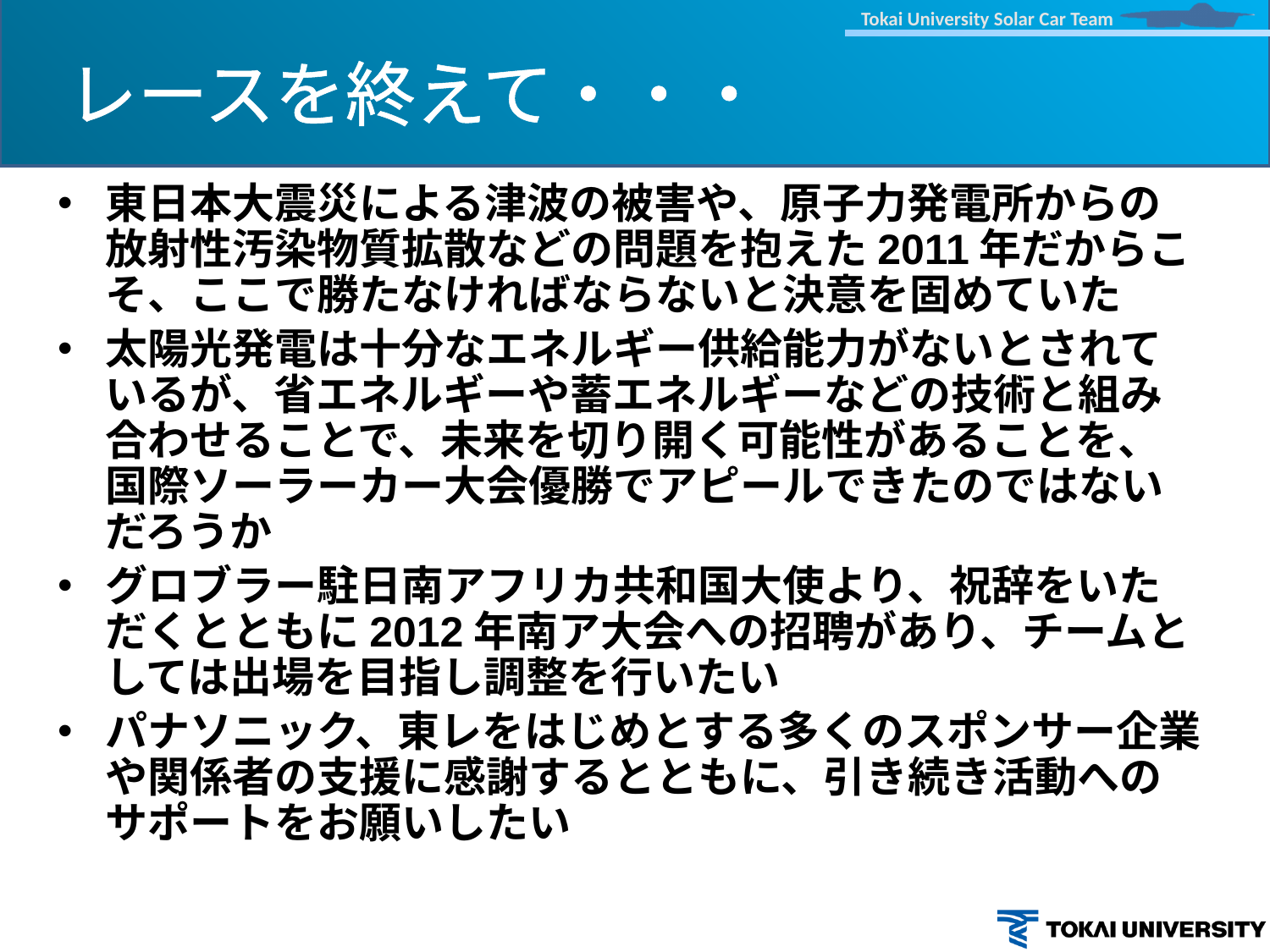

レースを終えて・・・
東日本大震災による津波の被害や、原子力発電所からの放射性汚染物質拡散などの問題を抱えた2011年だからこそ、ここで勝たなければならないと決意を固めていた
太陽光発電は十分なエネルギー供給能力がないとされているが、省エネルギーや蓄エネルギーなどの技術と組み合わせることで、未来を切り開く可能性があることを、国際ソーラーカー大会優勝でアピールできたのではないだろうか
グロブラー駐日南アフリカ共和国大使より、祝辞をいただくとともに2012年南ア大会への招聘があり、チームとしては出場を目指し調整を行いたい
パナソニック、東レをはじめとする多くのスポンサー企業や関係者の支援に感謝するとともに、引き続き活動へのサポートをお願いしたい